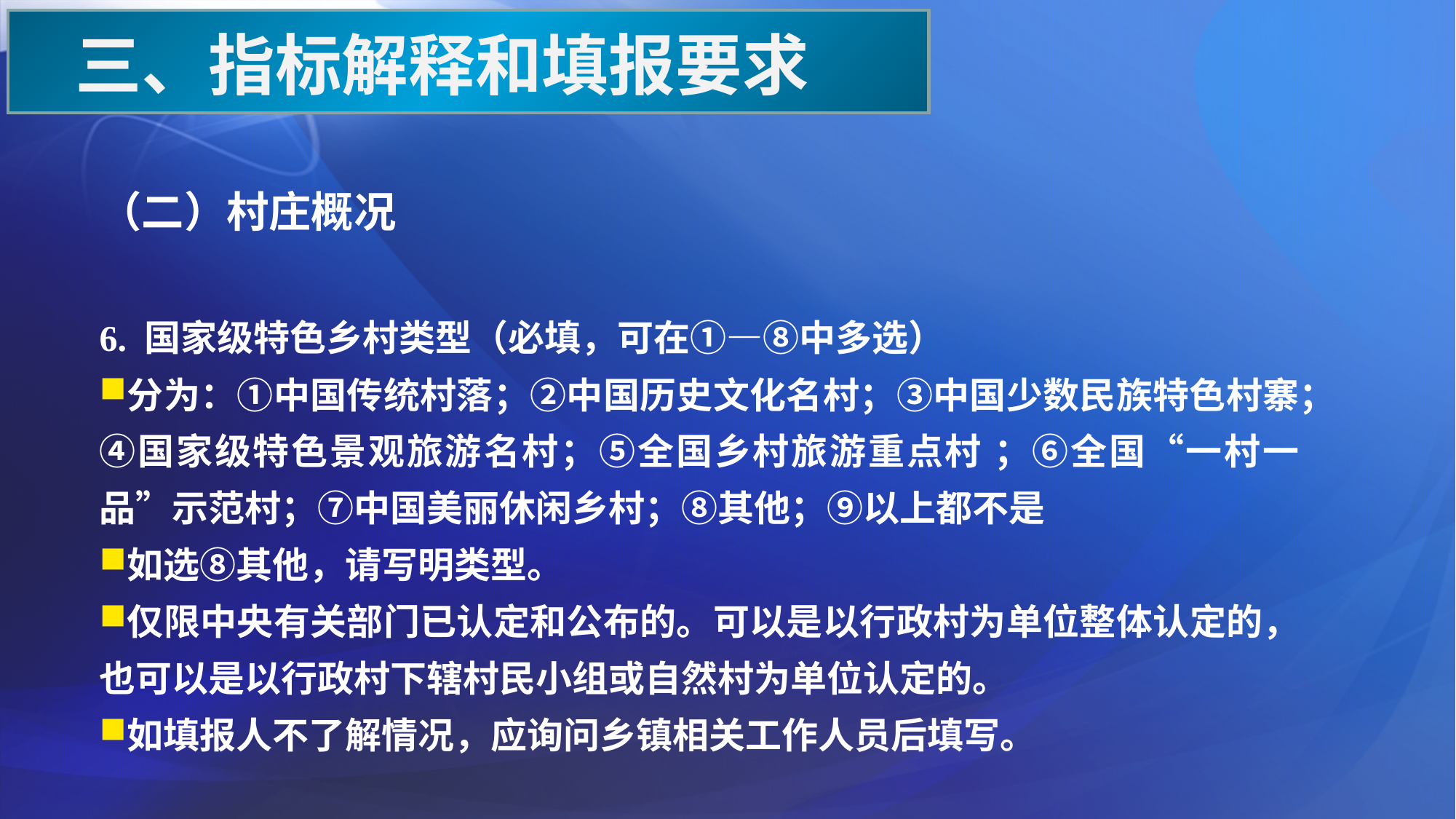

三、指标解释和填报要求
（二）村庄概况

6. 国家级特色乡村类型（必填，可在①—⑧中多选）
分为：①中国传统村落；②中国历史文化名村；③中国少数民族特色村寨；④国家级特色景观旅游名村；⑤全国乡村旅游重点村 ；⑥全国“一村一品”示范村；⑦中国美丽休闲乡村；⑧其他；⑨以上都不是
如选⑧其他，请写明类型。
仅限中央有关部门已认定和公布的。可以是以行政村为单位整体认定的，也可以是以行政村下辖村民小组或自然村为单位认定的。
如填报人不了解情况，应询问乡镇相关工作人员后填写。